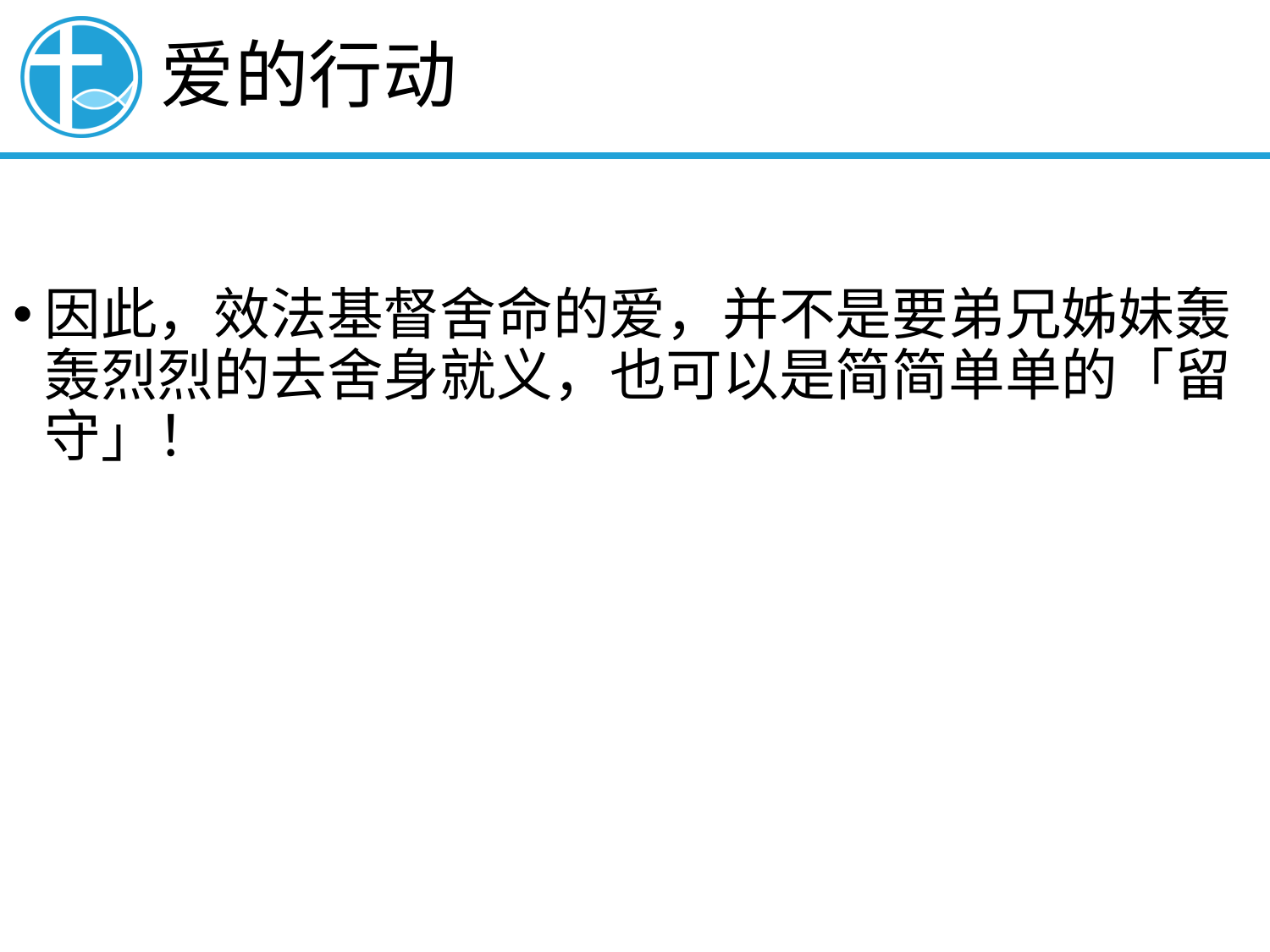

# 爱的行动
因此，效法基督舍命的爱，并不是要弟兄姊妹轰轰烈烈的去舍身就义，也可以是简简单单的「留守」！